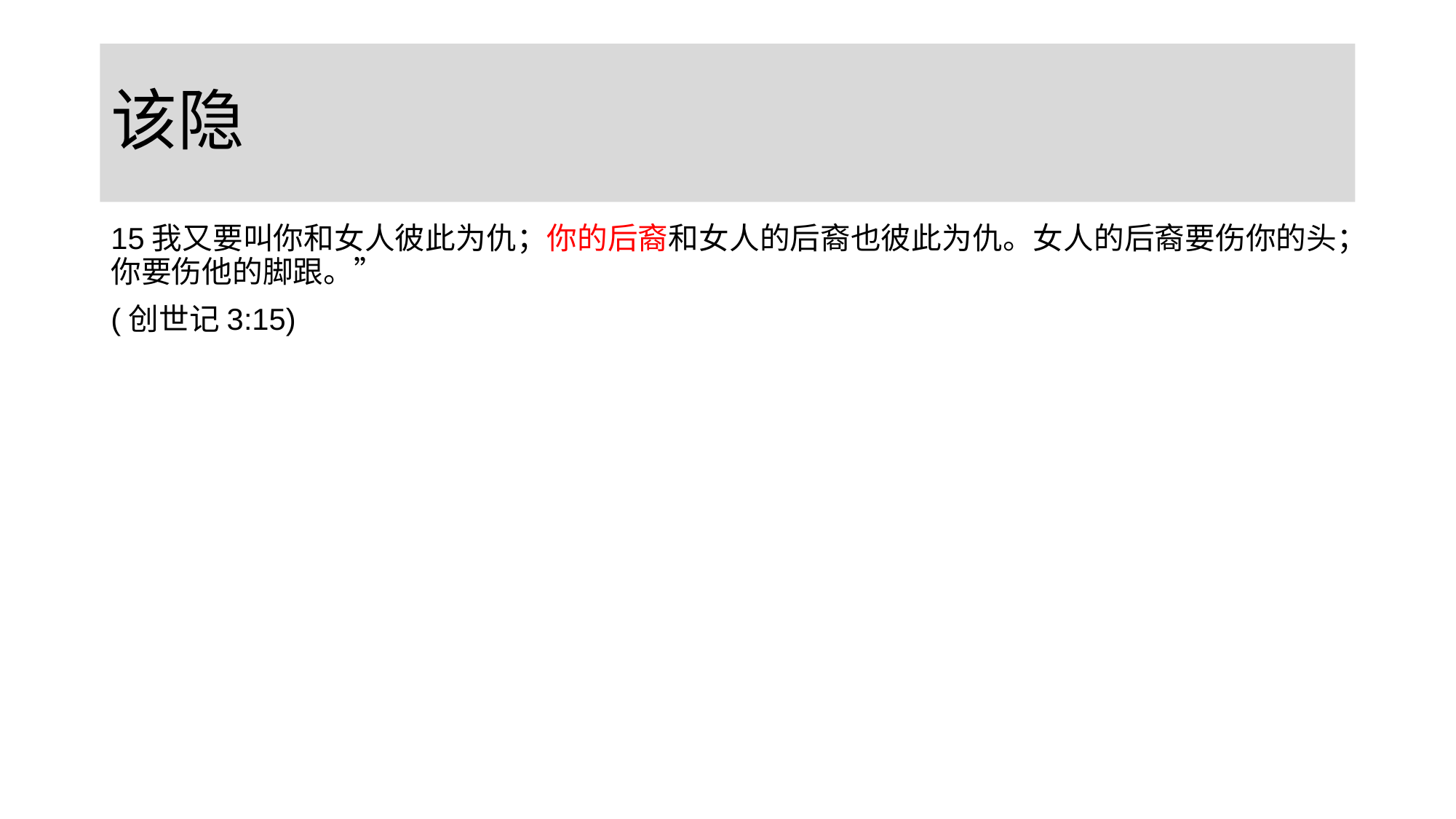

# 该隐
15我又要叫你和女人彼此为仇；你的后裔和女人的后裔也彼此为仇。女人的后裔要伤你的头；你要伤他的脚跟。”
(创世记3:15)